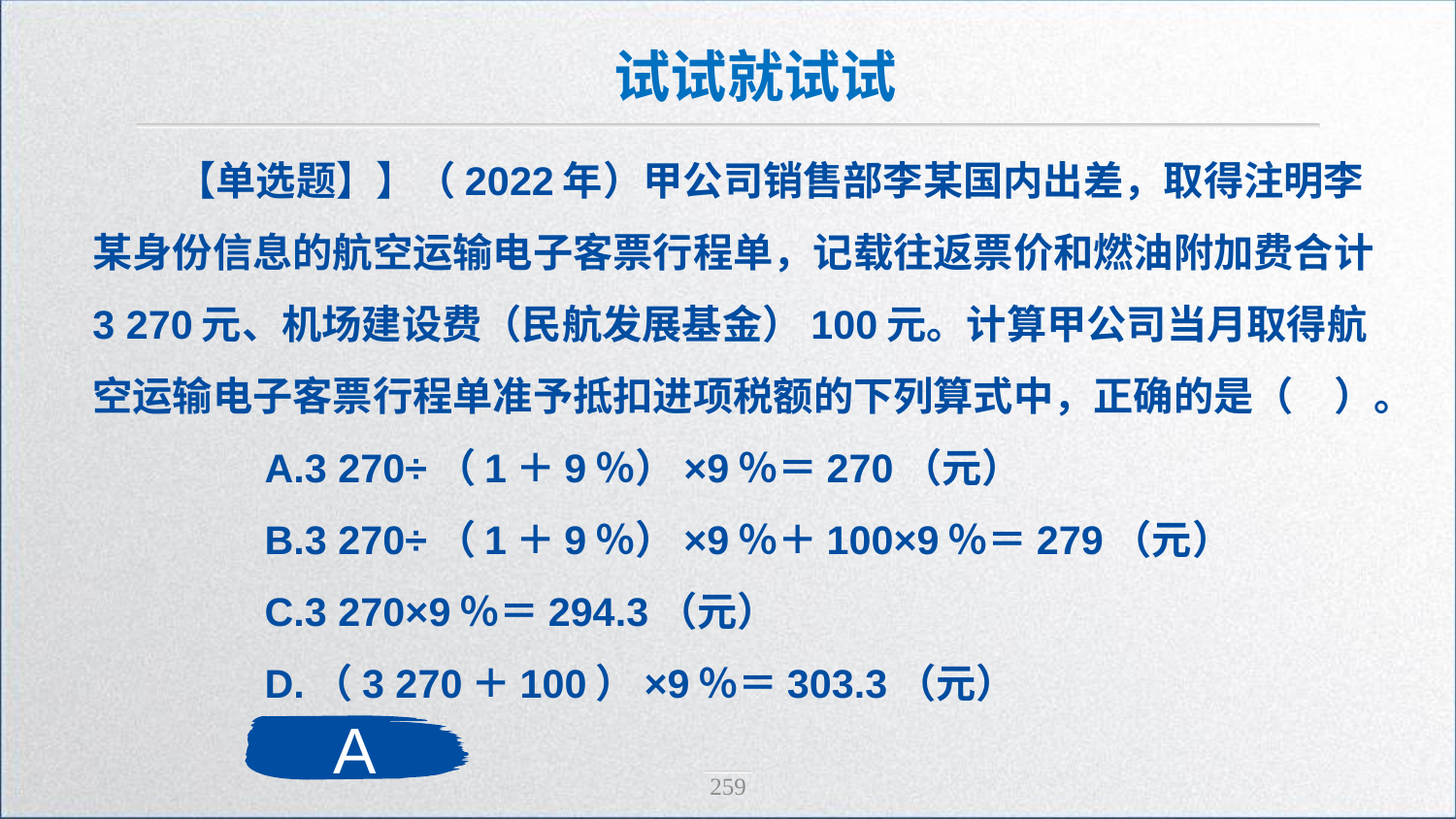

试试就试试
【单选题】】（2022年）甲公司销售部李某国内出差，取得注明李某身份信息的航空运输电子客票行程单，记载往返票价和燃油附加费合计3 270元、机场建设费（民航发展基金）100元。计算甲公司当月取得航空运输电子客票行程单准予抵扣进项税额的下列算式中，正确的是（　）。
　　A.3 270÷（1＋9％）×9％＝270（元）
　　B.3 270÷（1＋9％）×9％＋100×9％＝279（元）
　　C.3 270×9％＝294.3（元）
　　D.（3 270＋100）×9％＝303.3（元）

A
259